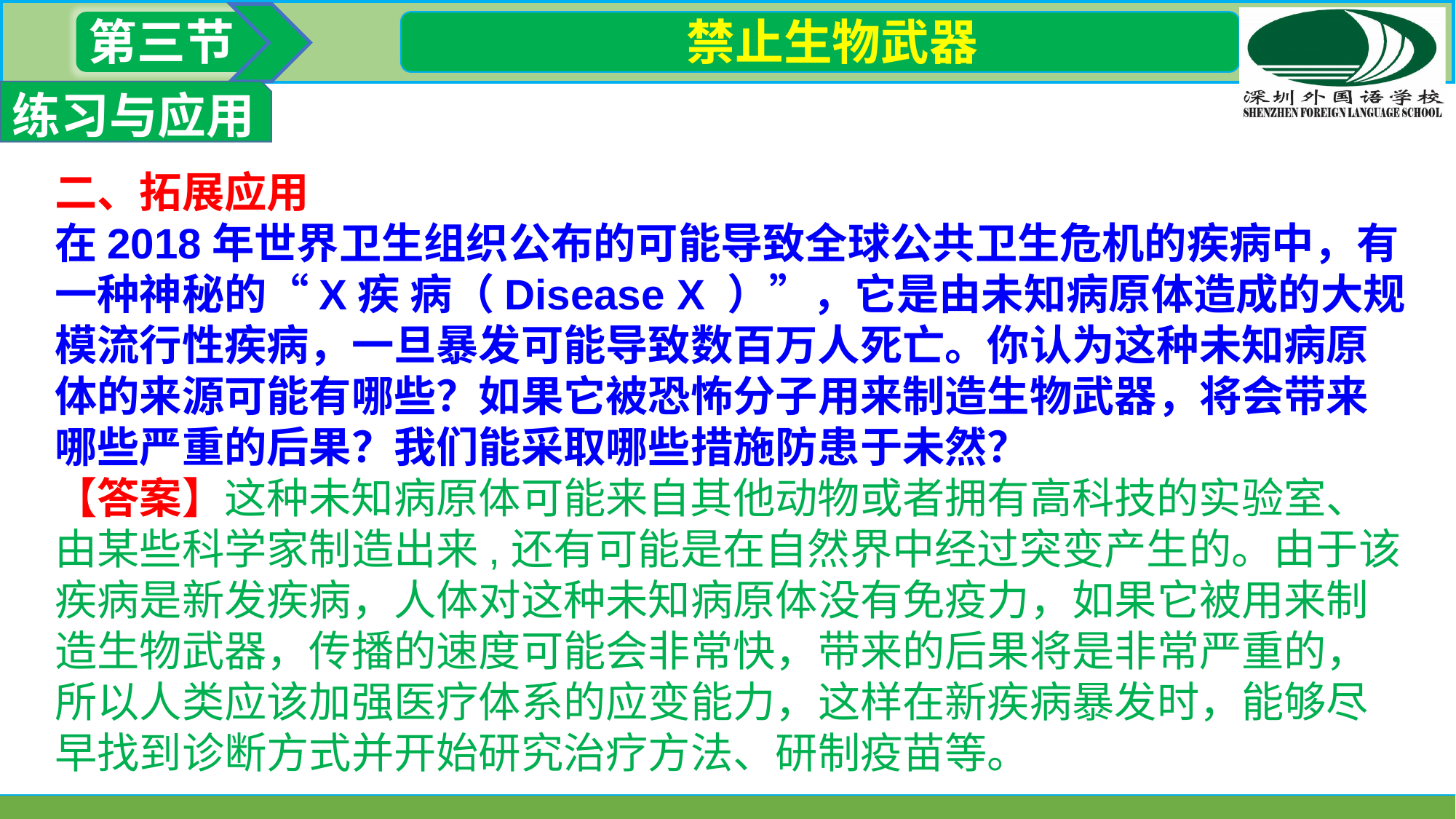

第三节
     禁止生物武器
练习与应用
二、拓展应用
在2018年世界卫生组织公布的可能导致全球公共卫生危机的疾病中，有一种神秘的“X疾 病（Disease X ）”，它是由未知病原体造成的大规模流行性疾病，一旦暴发可能导致数百万人死亡。你认为这种未知病原体的来源可能有哪些？如果它被恐怖分子用来制造生物武器，将会带来哪些严重的后果？我们能采取哪些措施防患于未然？
【答案】这种未知病原体可能来自其他动物或者拥有高科技的实验室、由某些科学家制造出来,还有可能是在自然界中经过突变产生的。由于该疾病是新发疾病，人体对这种未知病原体没有免疫力，如果它被用来制造生物武器，传播的速度可能会非常快，带来的后果将是非常严重的，所以人类应该加强医疗体系的应变能力，这样在新疾病暴发时，能够尽早找到诊断方式并开始研究治疗方法、研制疫苗等。